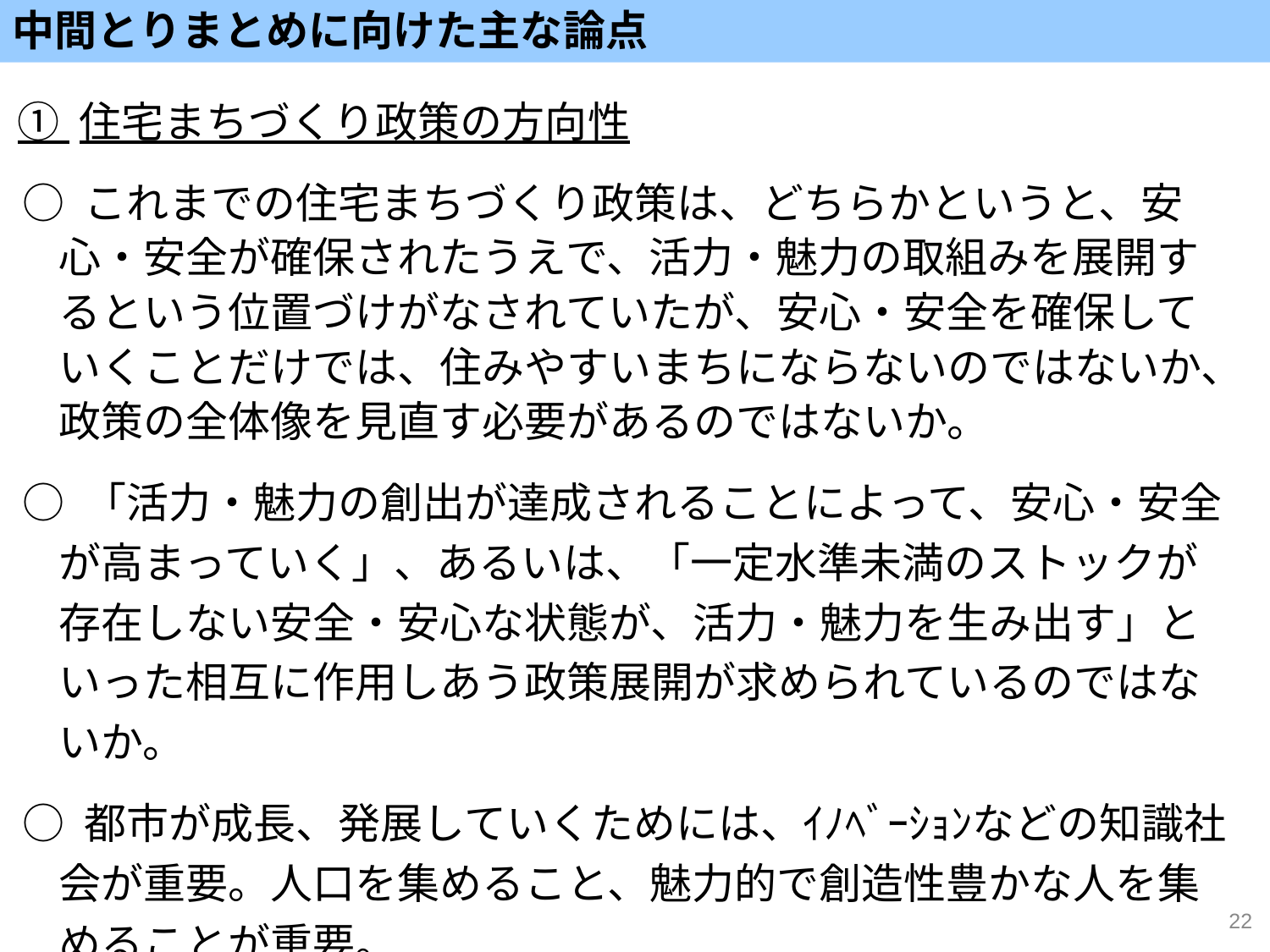

中間とりまとめに向けた主な論点
① 住宅まちづくり政策の方向性
○ これまでの住宅まちづくり政策は、どちらかというと、安心・安全が確保されたうえで、活力・魅力の取組みを展開するという位置づけがなされていたが、安心・安全を確保していくことだけでは、住みやすいまちにならないのではないか、政策の全体像を見直す必要があるのではないか。
○ 「活力・魅力の創出が達成されることによって、安心・安全が高まっていく」、あるいは、「一定水準未満のストックが存在しない安全・安心な状態が、活力・魅力を生み出す」といった相互に作用しあう政策展開が求められているのではないか。
○ 都市が成長、発展していくためには、ｲﾉﾍﾞｰｼｮﾝなどの知識社会が重要。人口を集めること、魅力的で創造性豊かな人を集めることが重要。
○ 一方で、府民の住まいの問題は未だ解決していない。どのようにして住まいの質を向上させるかについても引き続き議論が必要。

22